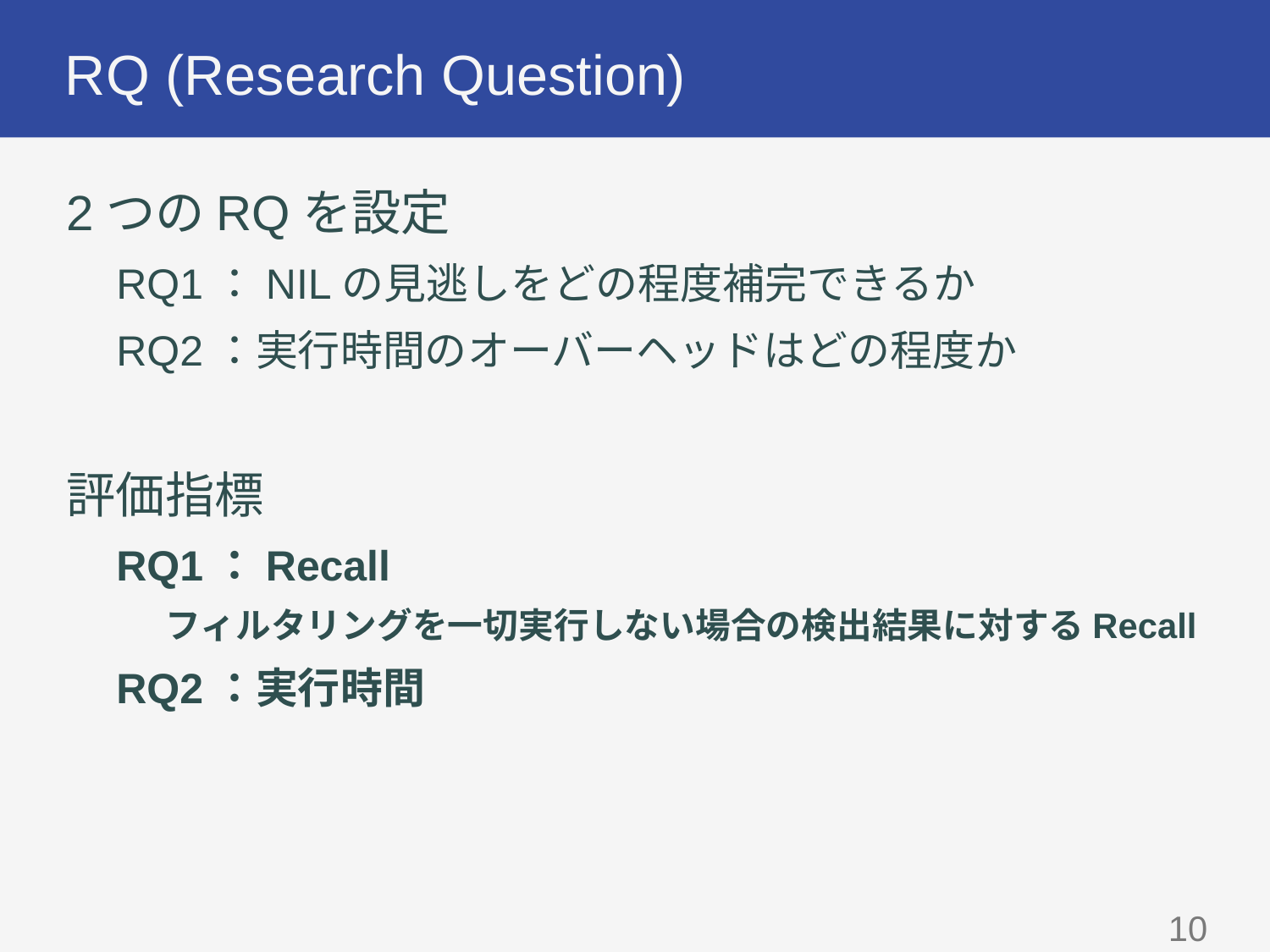

# RQ (Research Question)
2つのRQを設定
RQ1：NILの見逃しをどの程度補完できるか
RQ2：実行時間のオーバーヘッドはどの程度か

評価指標
RQ1：Recall
フィルタリングを一切実行しない場合の検出結果に対するRecall
RQ2：実行時間
10